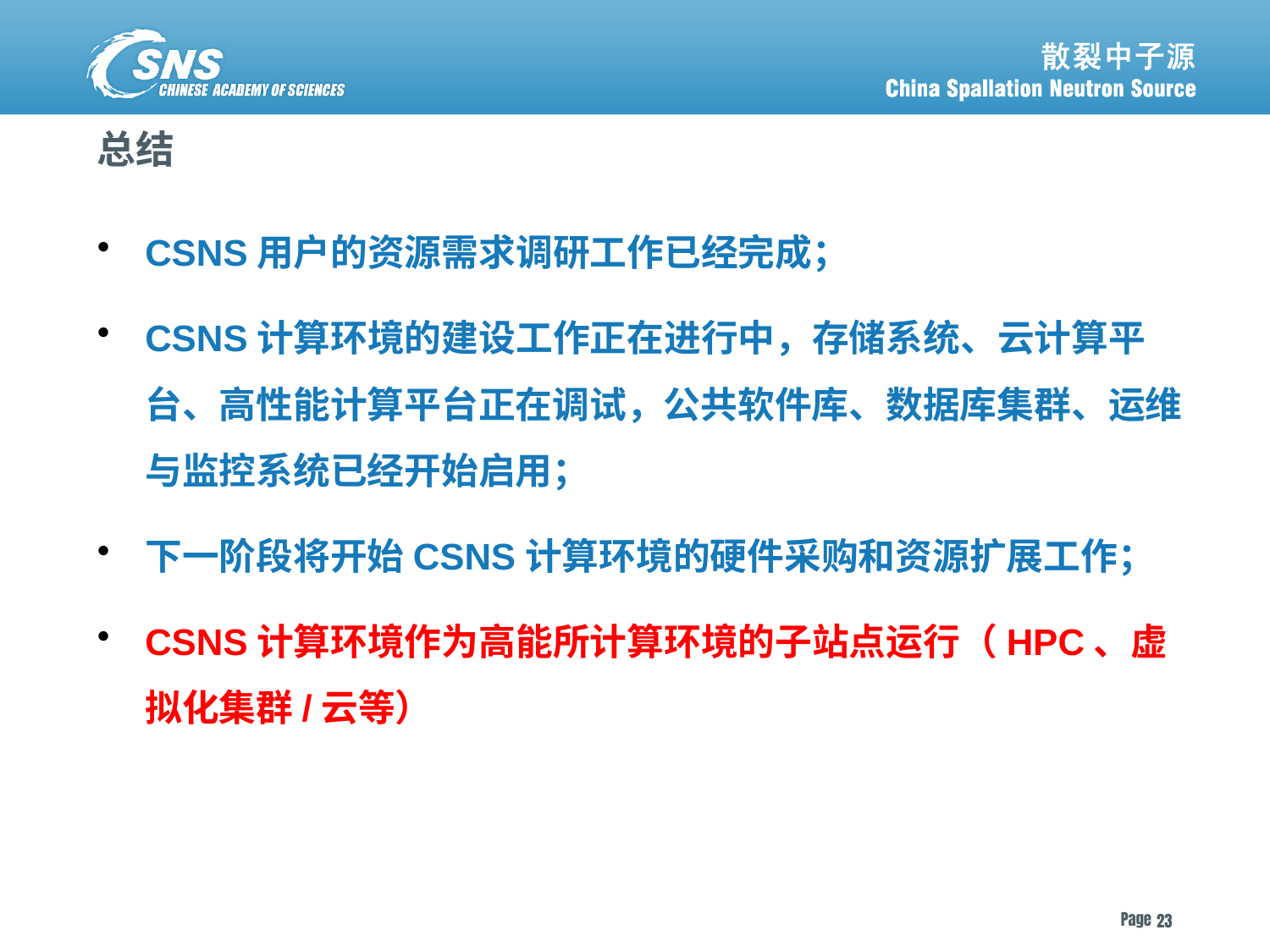

# 总结
CSNS用户的资源需求调研工作已经完成；
CSNS计算环境的建设工作正在进行中，存储系统、云计算平台、高性能计算平台正在调试，公共软件库、数据库集群、运维与监控系统已经开始启用；
下一阶段将开始CSNS计算环境的硬件采购和资源扩展工作；
CSNS计算环境作为高能所计算环境的子站点运行（HPC、虚拟化集群/云等）
23